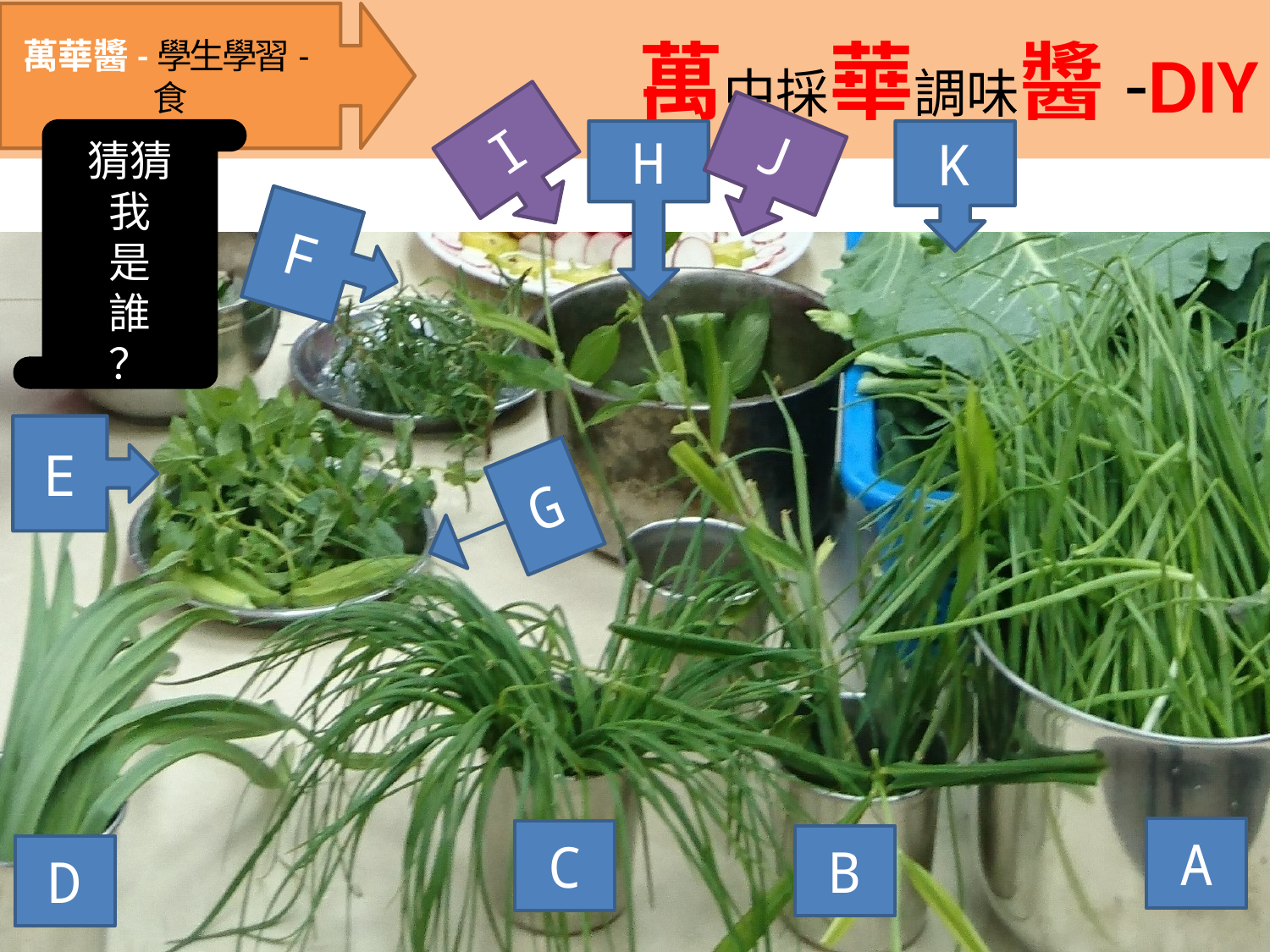

萬中採華調味醬-DIY
萬華醬-學生學習-食
I
J
猜猜
我
是
誰
？
H
K
F
E
G

A
C
B
D